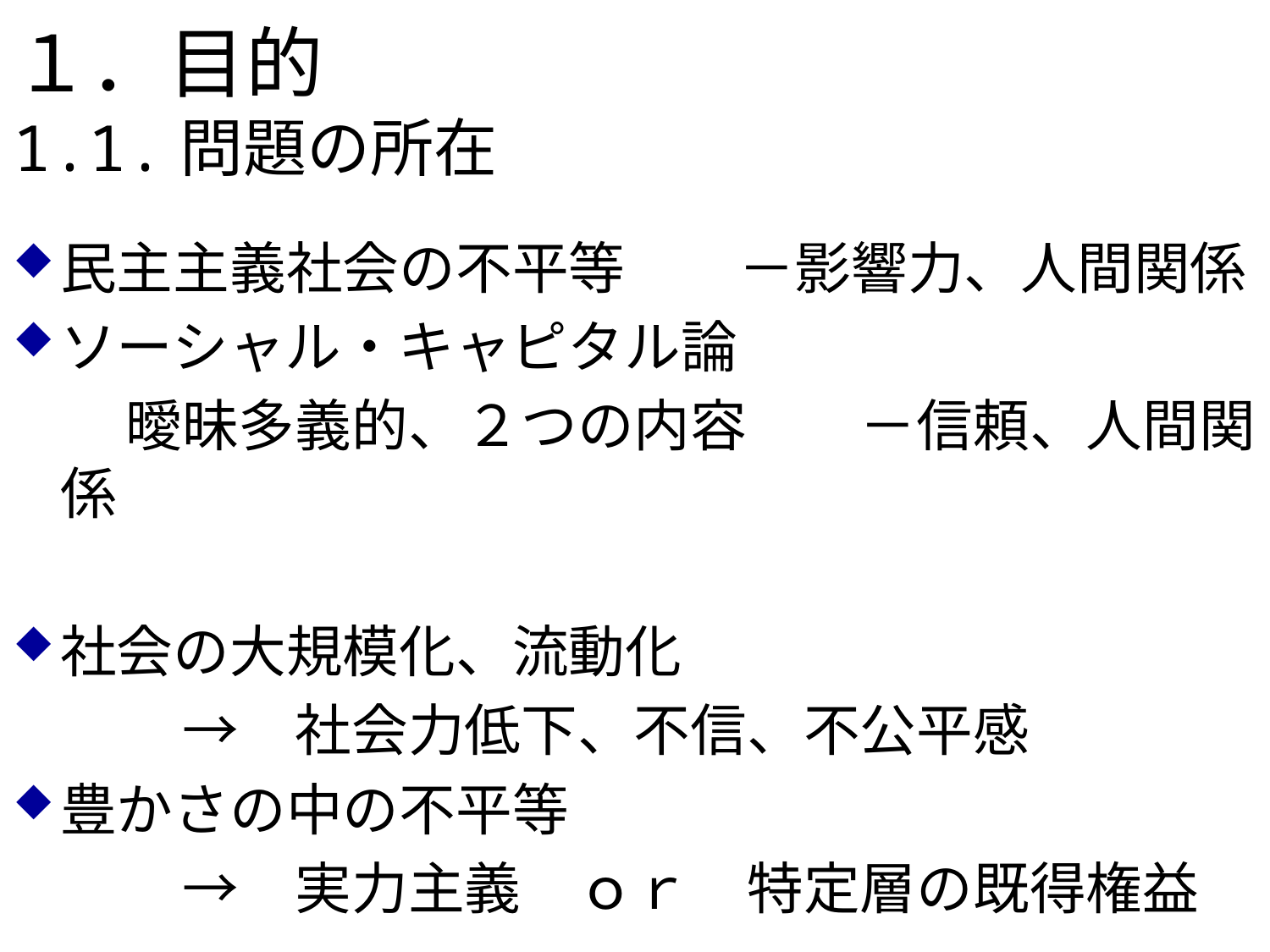

# １．目的 1.1.問題の所在
民主主義社会の不平等　　－影響力、人間関係
ソーシャル・キャピタル論
　　曖昧多義的、２つの内容　　－信頼、人間関係

社会の大規模化、流動化
　　　→　社会力低下、不信、不公平感
豊かさの中の不平等
　　　→　実力主義　ｏｒ　特定層の既得権益